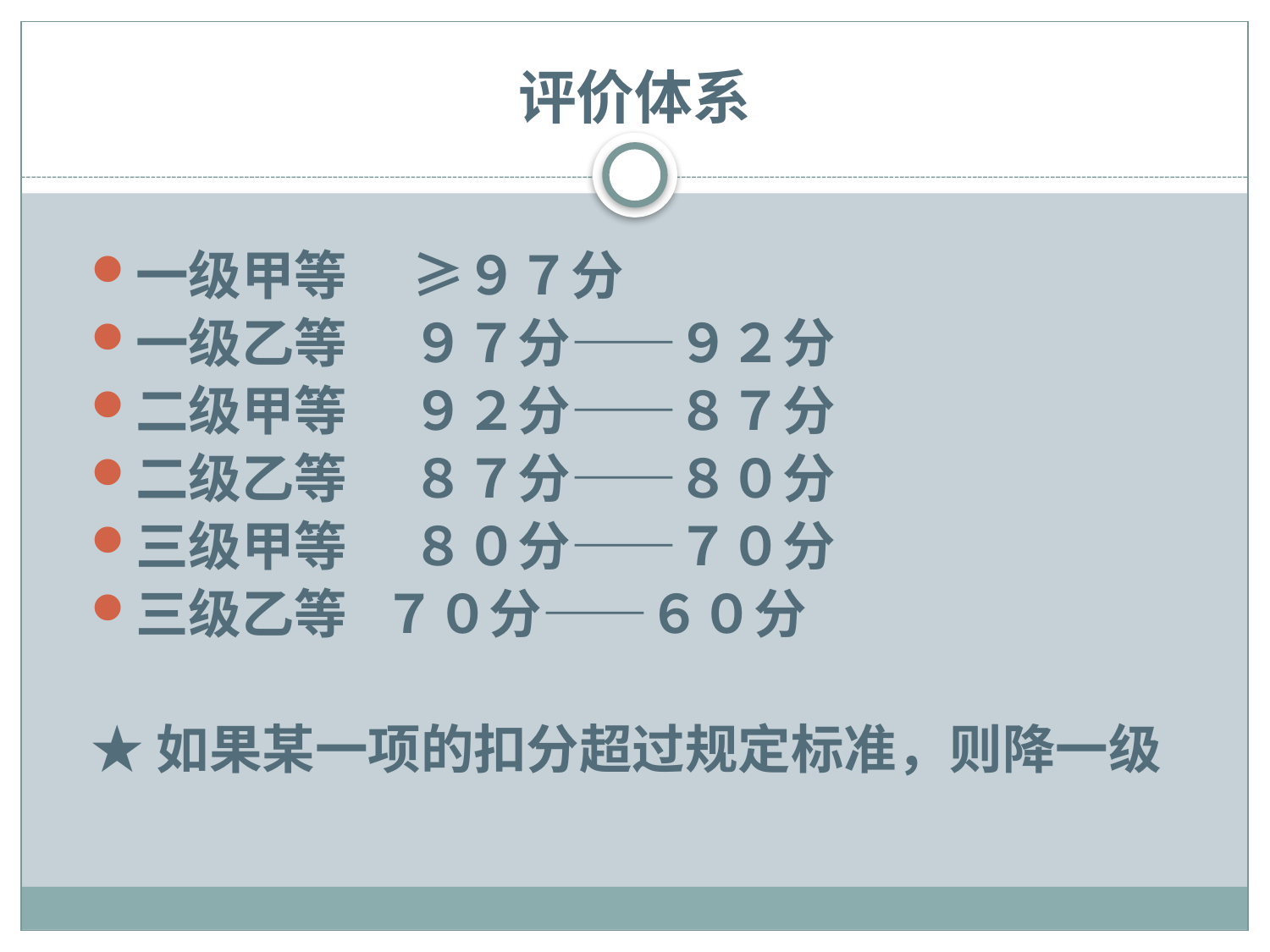

# 评价体系
一级甲等　 ≥９７分
一级乙等　 ９７分——９２分
二级甲等　 ９２分——８７分
二级乙等　 ８７分——８０分
三级甲等　 ８０分——７０分
三级乙等   ７０分——６０分

★如果某一项的扣分超过规定标准，则降一级